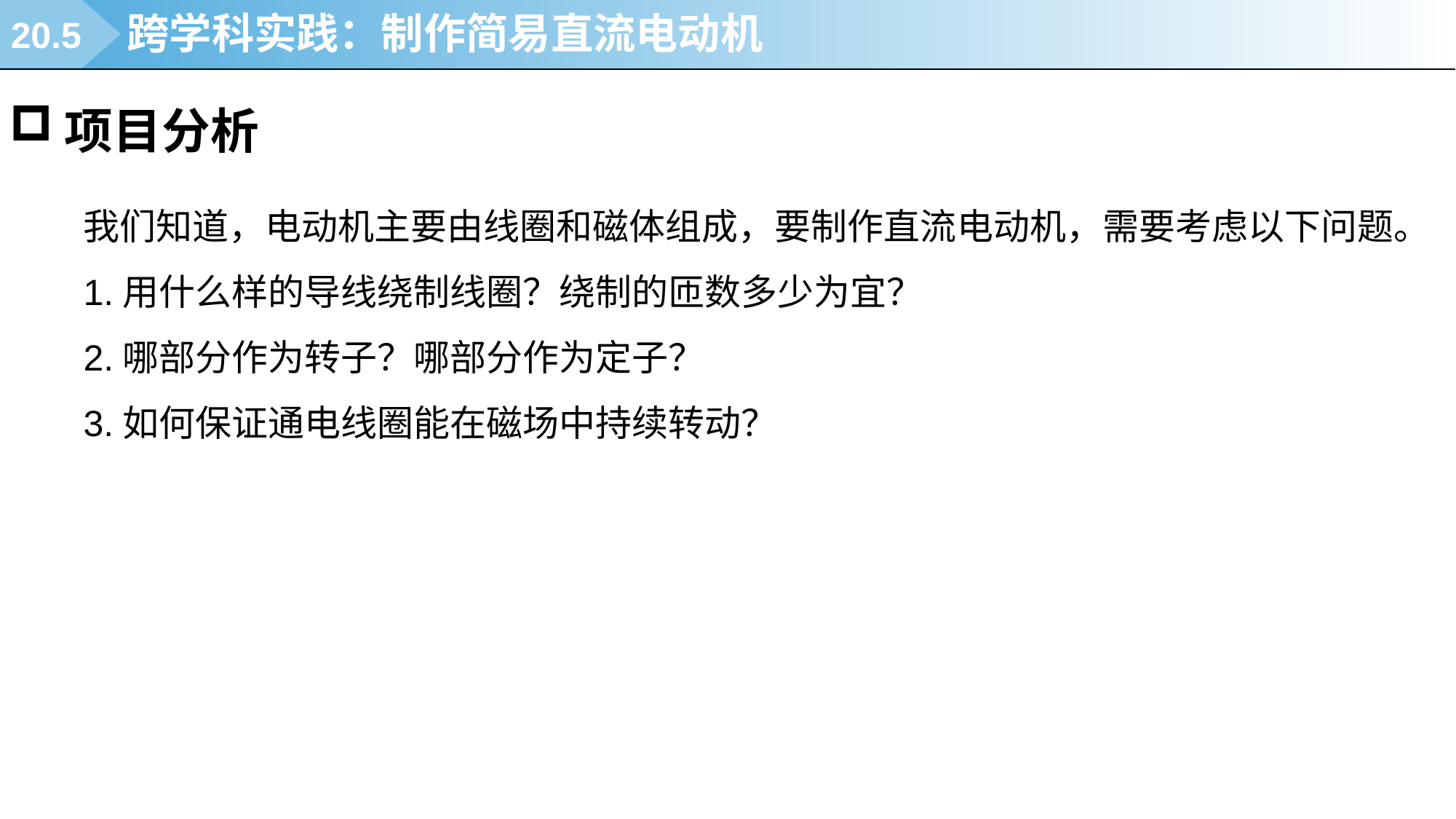

20.5
跨学科实践：制作简易直流电动机
项目分析
我们知道，电动机主要由线圈和磁体组成，要制作直流电动机，需要考虑以下问题。
1.用什么样的导线绕制线圈？绕制的匝数多少为宜？
2.哪部分作为转子？哪部分作为定子？
3.如何保证通电线圈能在磁场中持续转动？